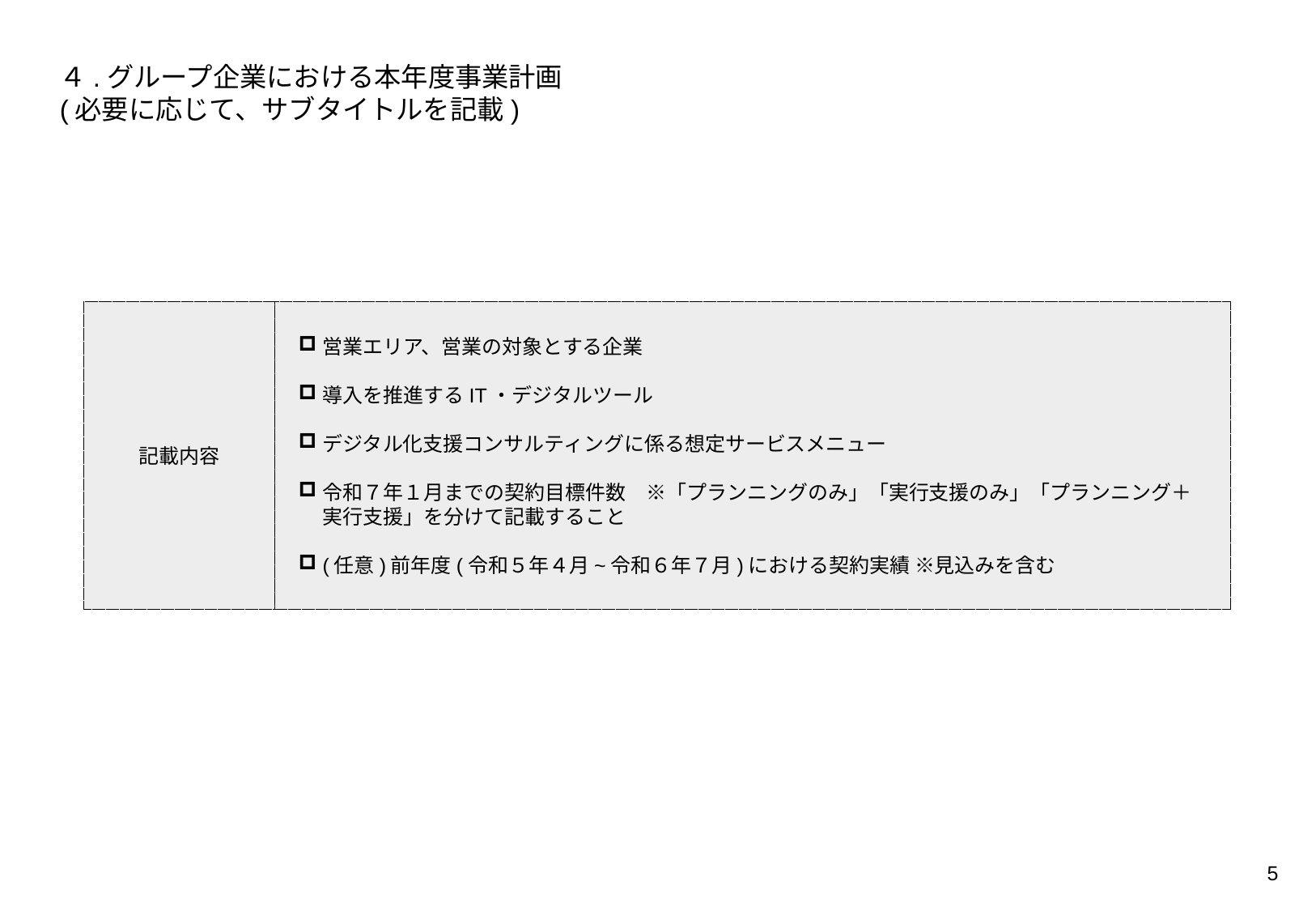

４.グループ企業における本年度事業計画
(必要に応じて、サブタイトルを記載)
記載内容
営業エリア、営業の対象とする企業

導入を推進するIT・デジタルツール

デジタル化支援コンサルティングに係る想定サービスメニュー

令和７年１月までの契約目標件数　※「プランニングのみ」「実行支援のみ」「プランニング＋実行支援」を分けて記載すること

(任意)前年度(令和５年４月~令和６年７月)における契約実績 ※見込みを含む
5